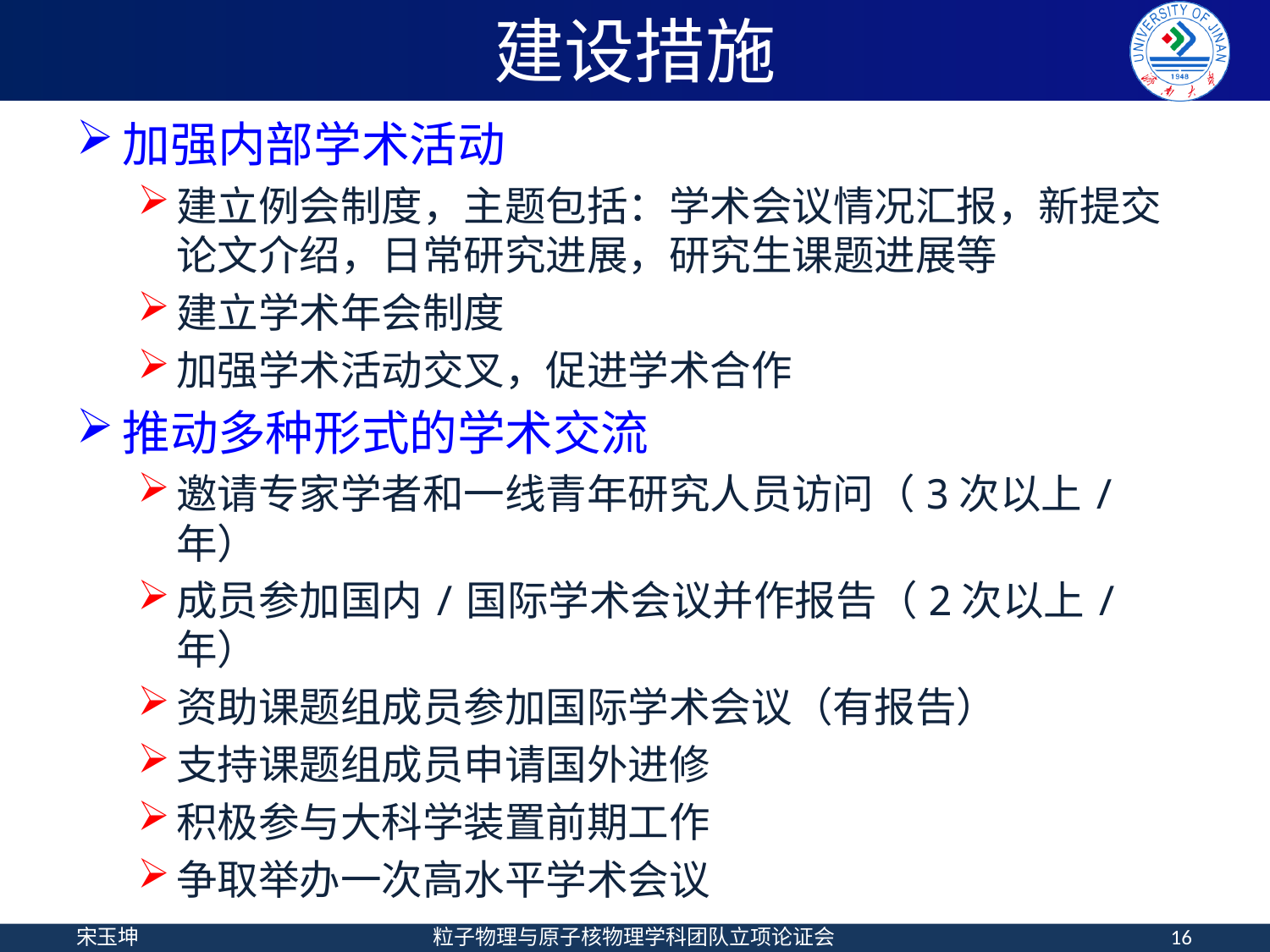

# 建设措施
加强内部学术活动
建立例会制度，主题包括：学术会议情况汇报，新提交论文介绍，日常研究进展，研究生课题进展等
建立学术年会制度
加强学术活动交叉，促进学术合作
推动多种形式的学术交流
邀请专家学者和一线青年研究人员访问（3次以上/年）
成员参加国内/国际学术会议并作报告（2次以上/年）
资助课题组成员参加国际学术会议（有报告）
支持课题组成员申请国外进修
积极参与大科学装置前期工作
争取举办一次高水平学术会议
宋玉坤
粒子物理与原子核物理学科团队立项论证会
16